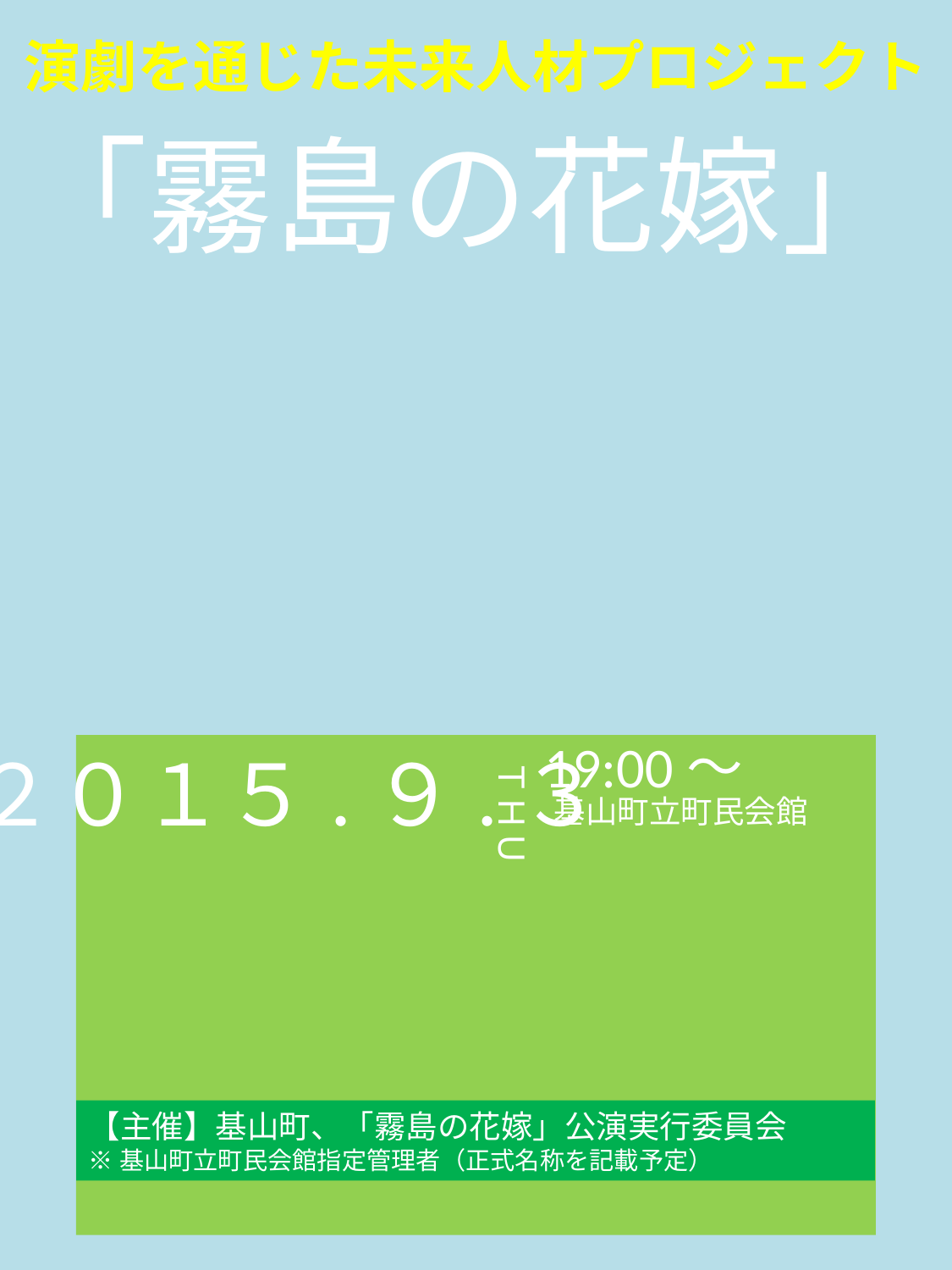

演劇を通じた未来人材プロジェクト
「霧島の花嫁」
19:00～

２０１５.９.３
ＴＨＵ
基山町立町民会館
【主催】基山町、「霧島の花嫁」公演実行委員会
※基山町立町民会館指定管理者（正式名称を記載予定）